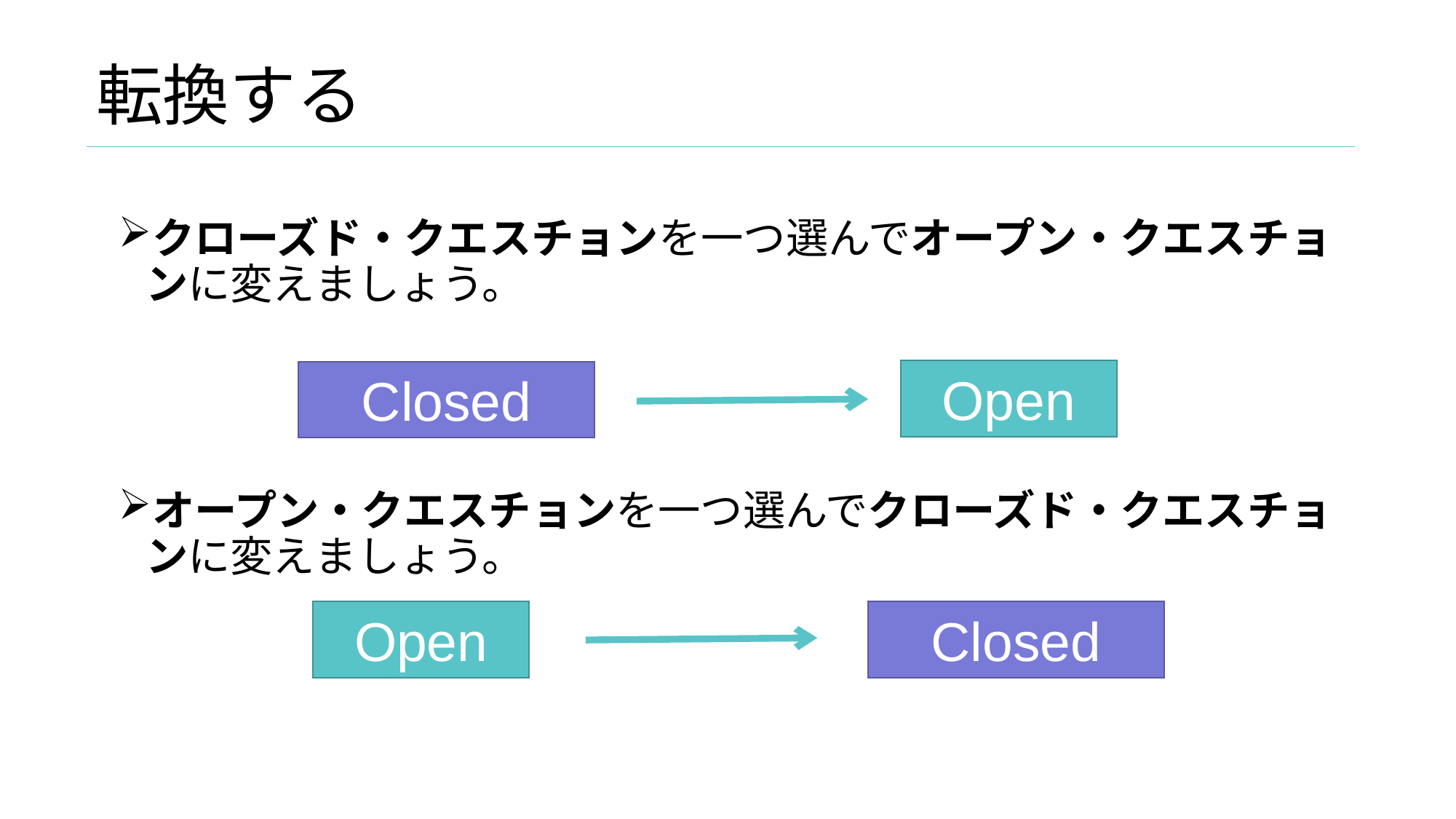

# 転換する
クローズド・クエスチョンを一つ選んでオープン・クエスチョンに変えましょう。

オープン・クエスチョンを一つ選んでクローズド・クエスチョンに変えましょう。

Open
Closed
Open
Closed